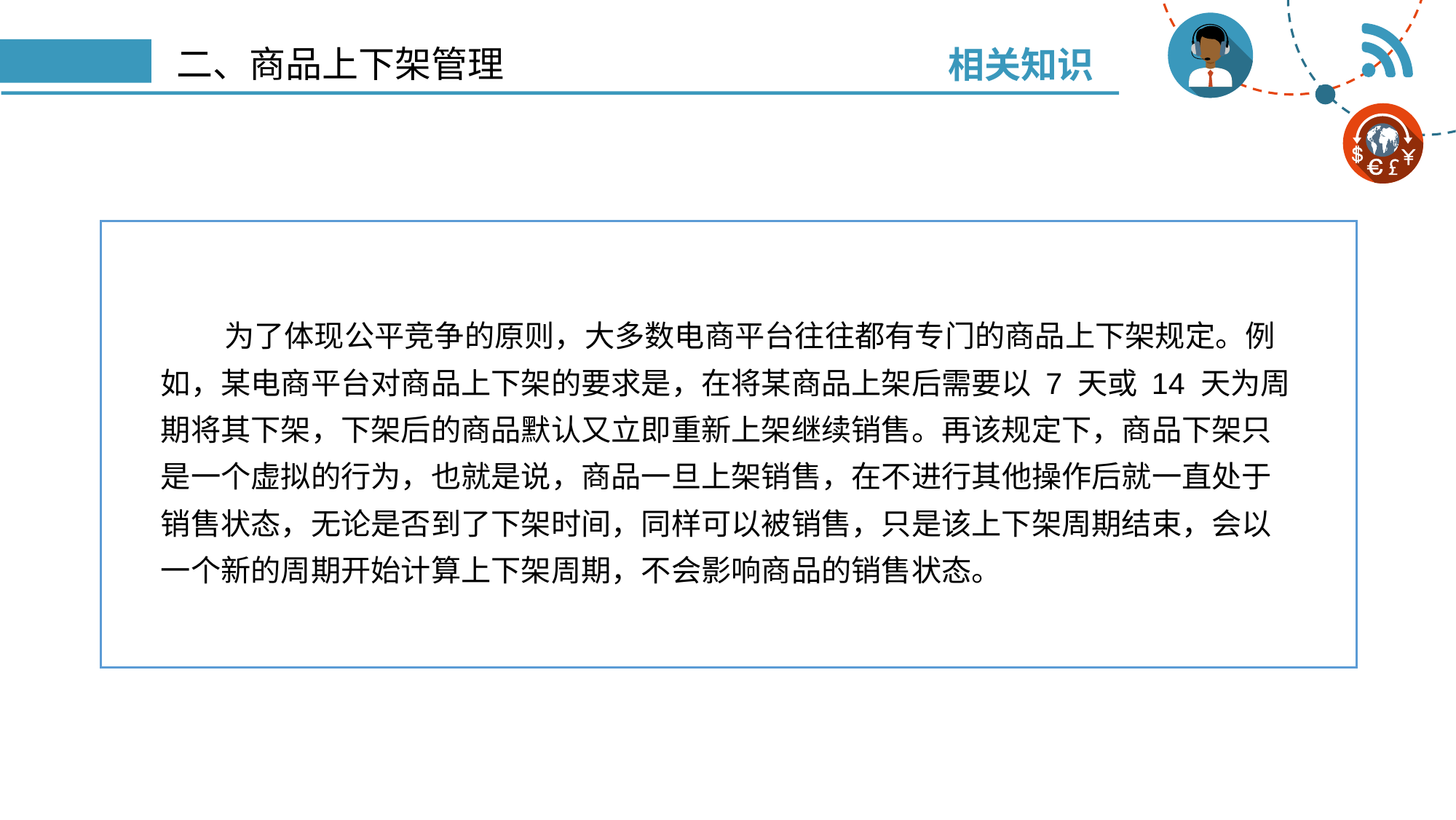

相关知识
# 二、商品上下架管理

为了体现公平竞争的原则，大多数电商平台往往都有专门的商品上下架规定。例如，某电商平台对商品上下架的要求是，在将某商品上架后需要以 7 天或 14 天为周期将其下架，下架后的商品默认又立即重新上架继续销售。再该规定下，商品下架只是一个虚拟的行为，也就是说，商品一旦上架销售，在不进行其他操作后就一直处于销售状态，无论是否到了下架时间，同样可以被销售，只是该上下架周期结束，会以一个新的周期开始计算上下架周期，不会影响商品的销售状态。